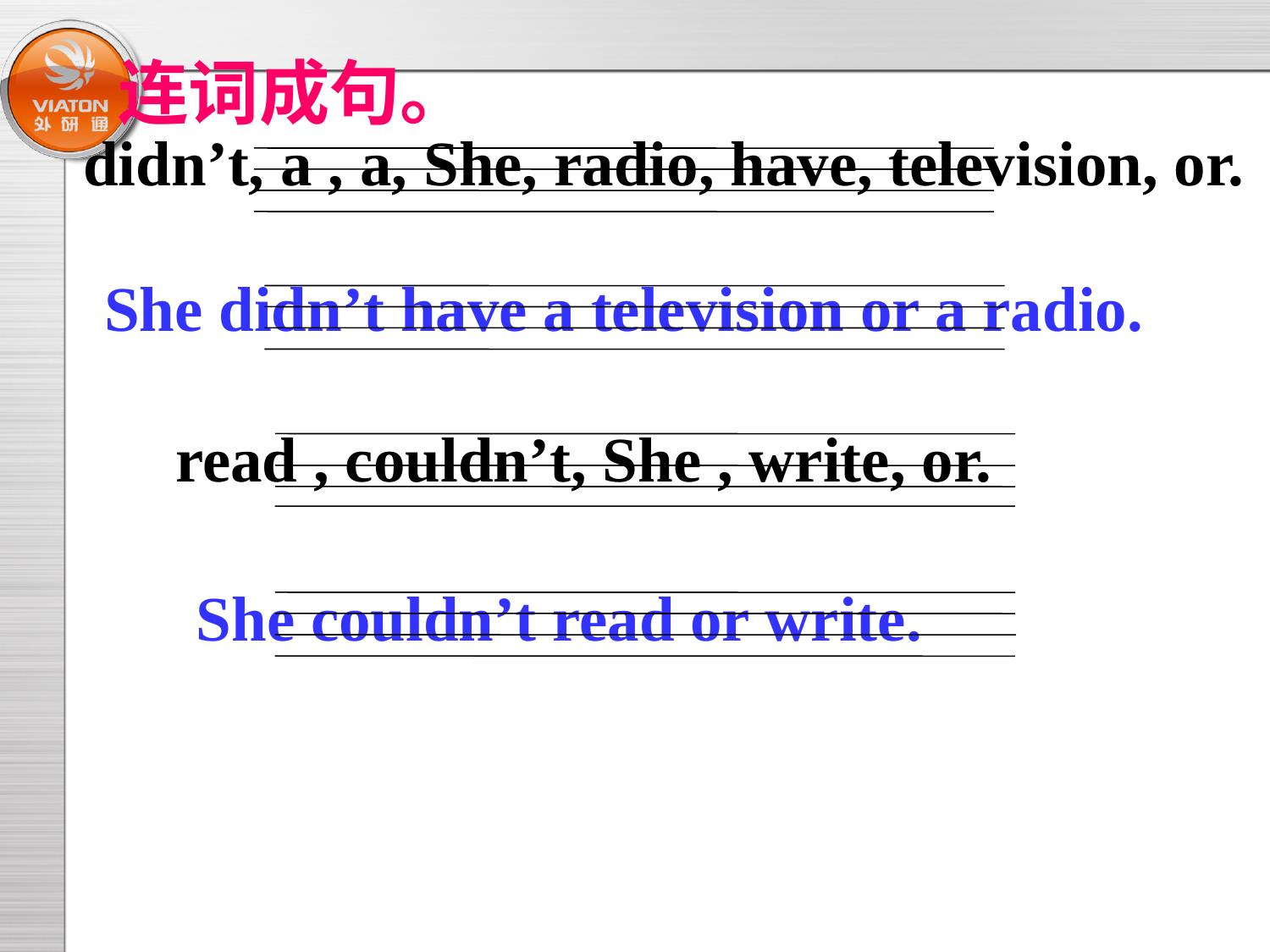

连词成句。
didn’t, a , a, She, radio, have, television, or.

She didn’t have a television or a radio.

read , couldn’t, She , write, or.

She couldn’t read or write.